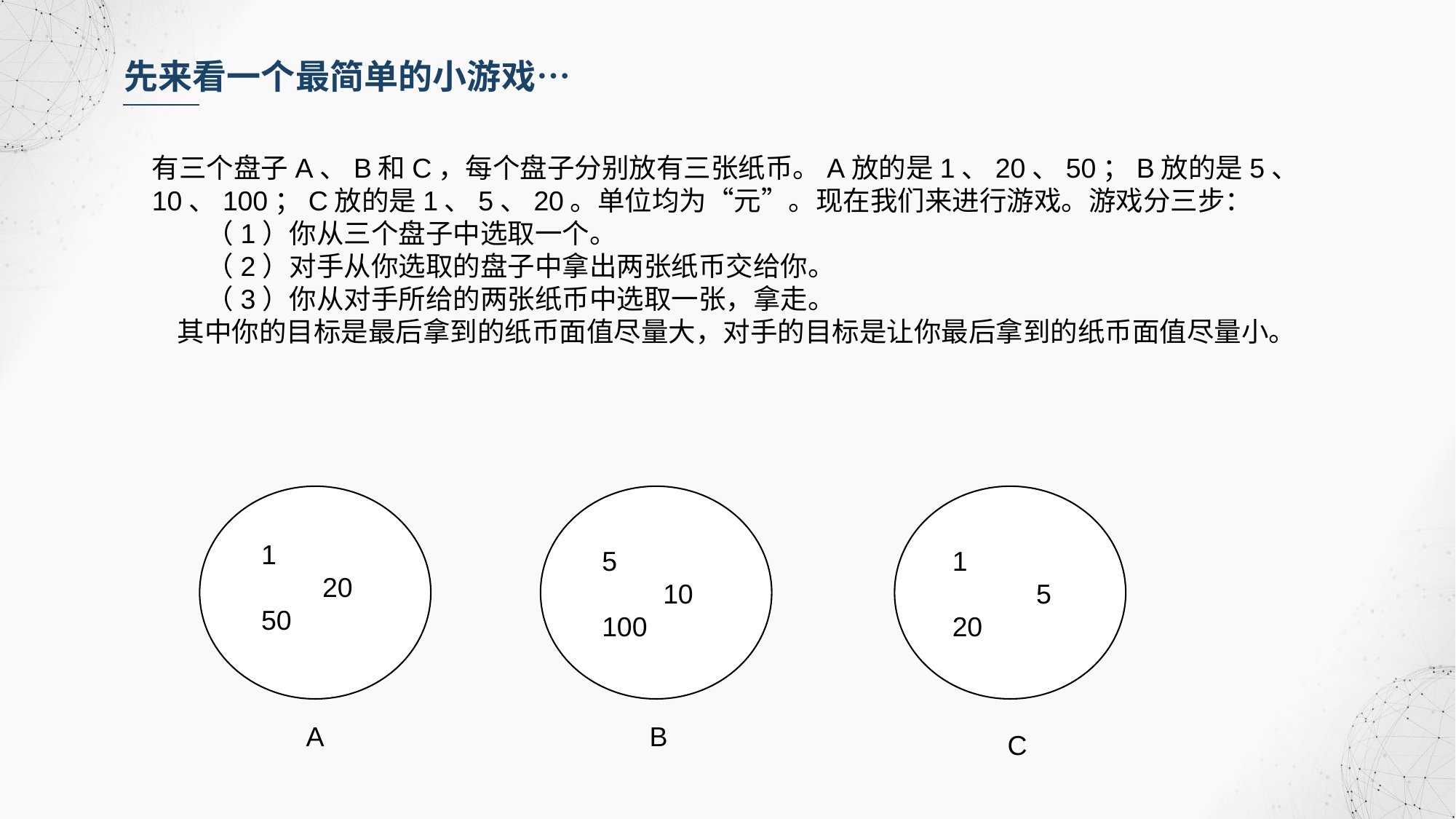

先来看一个最简单的小游戏…
有三个盘子A、B和C，每个盘子分别放有三张纸币。A放的是1、20、50；B放的是5、10、100；C放的是1、5、20。单位均为“元”。现在我们来进行游戏。游戏分三步：
（1）你从三个盘子中选取一个。
（2）对手从你选取的盘子中拿出两张纸币交给你。
（3）你从对手所给的两张纸币中选取一张，拿走。
   其中你的目标是最后拿到的纸币面值尽量大，对手的目标是让你最后拿到的纸币面值尽量小。

1
        20
50
5
        10
100
1
           5
20
    A
   B
   C